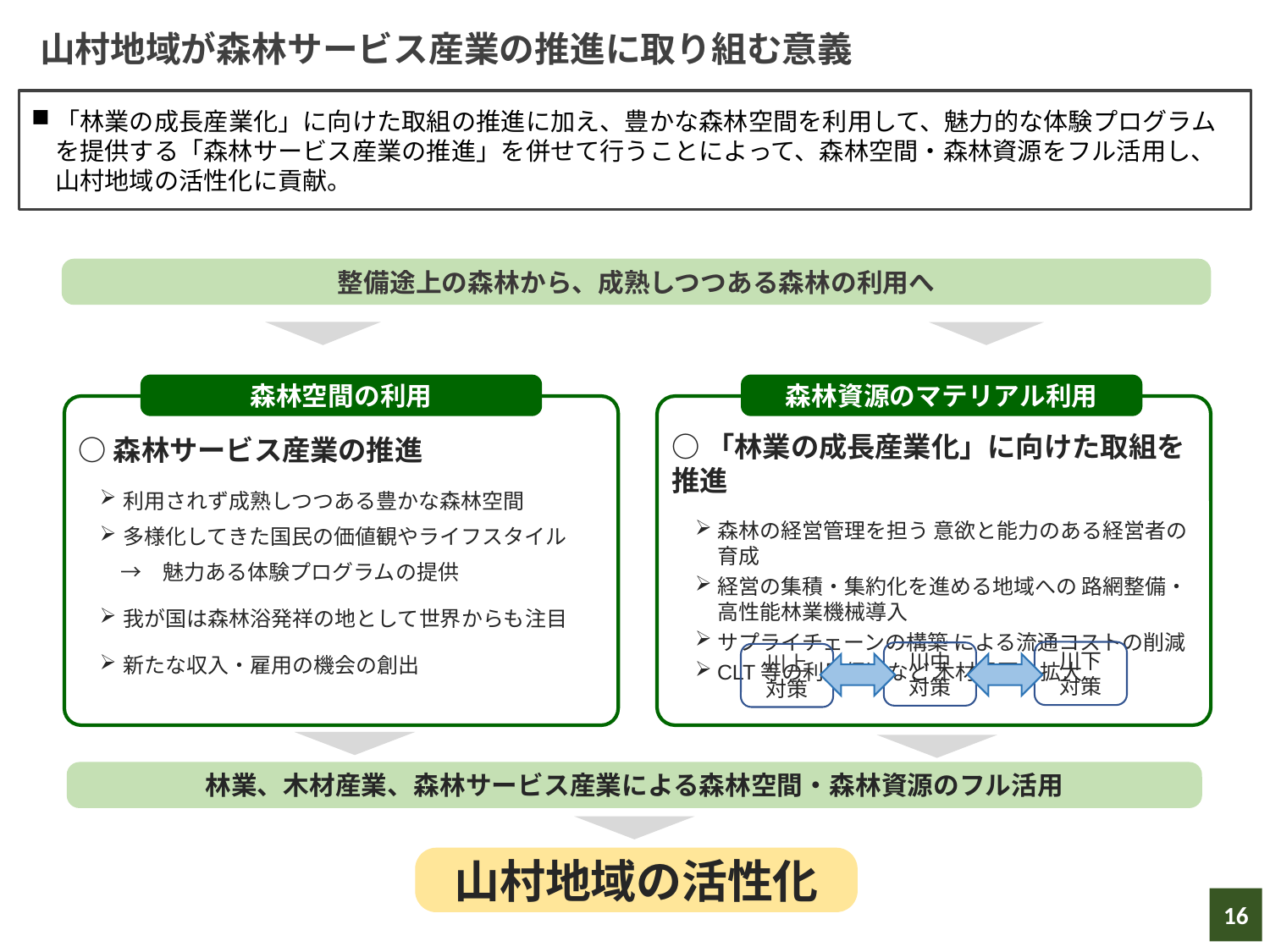

山村地域が森林サービス産業の推進に取り組む意義
「林業の成長産業化」に向けた取組の推進に加え、豊かな森林空間を利用して、魅力的な体験プログラムを提供する「森林サービス産業の推進」を併せて行うことによって、森林空間・森林資源をフル活用し、山村地域の活性化に貢献。
整備途上の森林から、成熟しつつある森林の利用へ

森林空間の利用
森林資源のマテリアル利用

○森林サービス産業の推進
利用されず成熟しつつある豊かな森林空間
多様化してきた国民の価値観やライフスタイル
　→　魅力ある体験プログラムの提供
我が国は森林浴発祥の地として世界からも注目
新たな収入・雇用の機会の創出

○「林業の成長産業化」に向けた取組を推進
森林の経営管理を担う 意欲と能力のある経営者の育成
経営の集積・集約化を進める地域への 路網整備・高性能林業機械導入
サプライチェーンの構築 による流通コストの削減
CLT等の利用促進など 木材需要の拡大

川下
対策
川中
対策
川上
対策

林業、木材産業、森林サービス産業による森林空間・森林資源のフル活用

山村地域の活性化
16